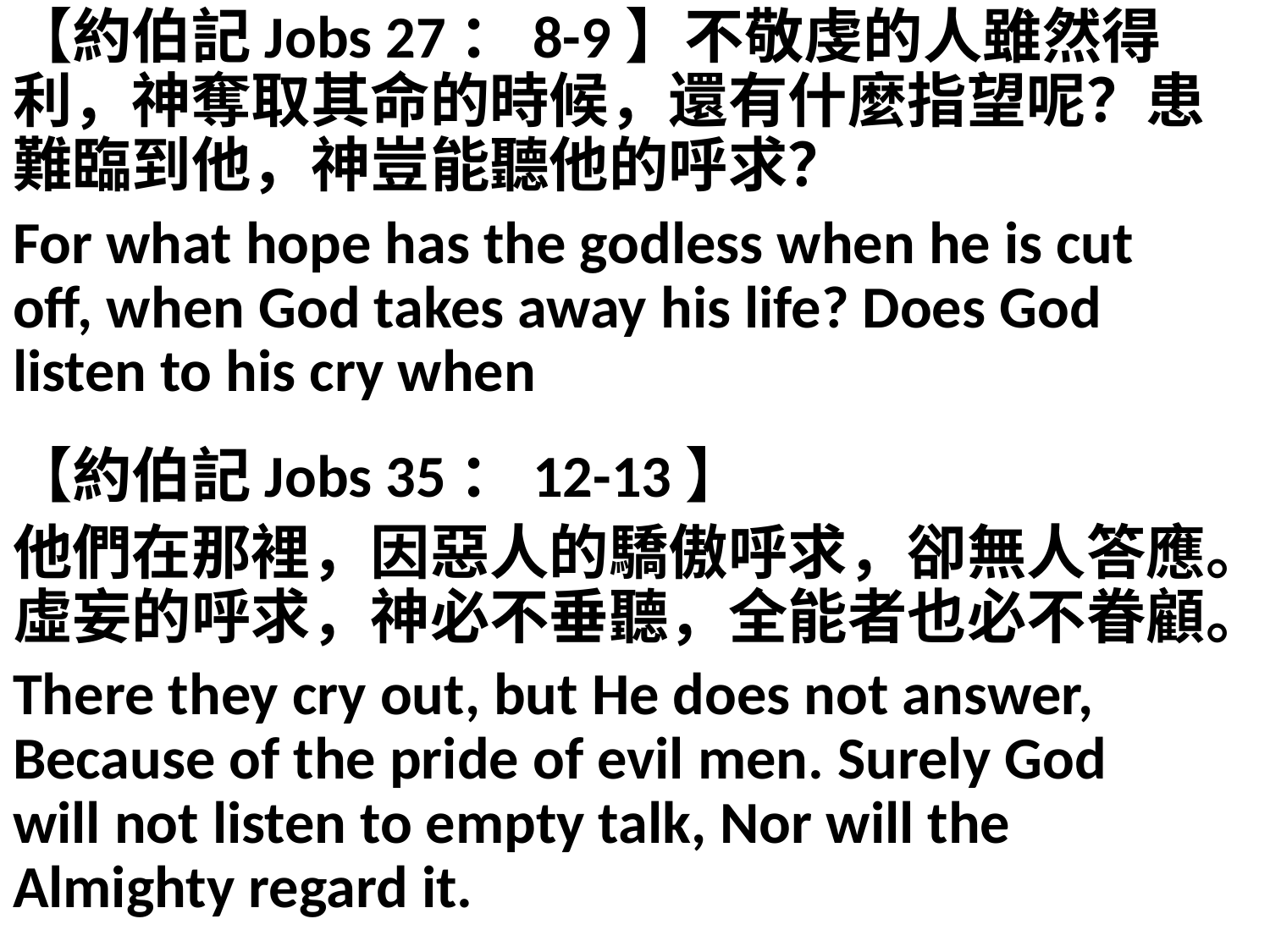

【約伯記Jobs 27：8-9】不敬虔的人雖然得利，神奪取其命的時候，還有什麼指望呢？患難臨到他，神豈能聽他的呼求？
For what hope has the godless when he is cut off, when God takes away his life? Does God listen to his cry when

【約伯記Jobs 35：12-13】
他們在那裡，因惡人的驕傲呼求，卻無人答應。虛妄的呼求，神必不垂聽，全能者也必不眷顧。
There they cry out, but He does not answer, Because of the pride of evil men. Surely God will not listen to empty talk, Nor will the Almighty regard it.